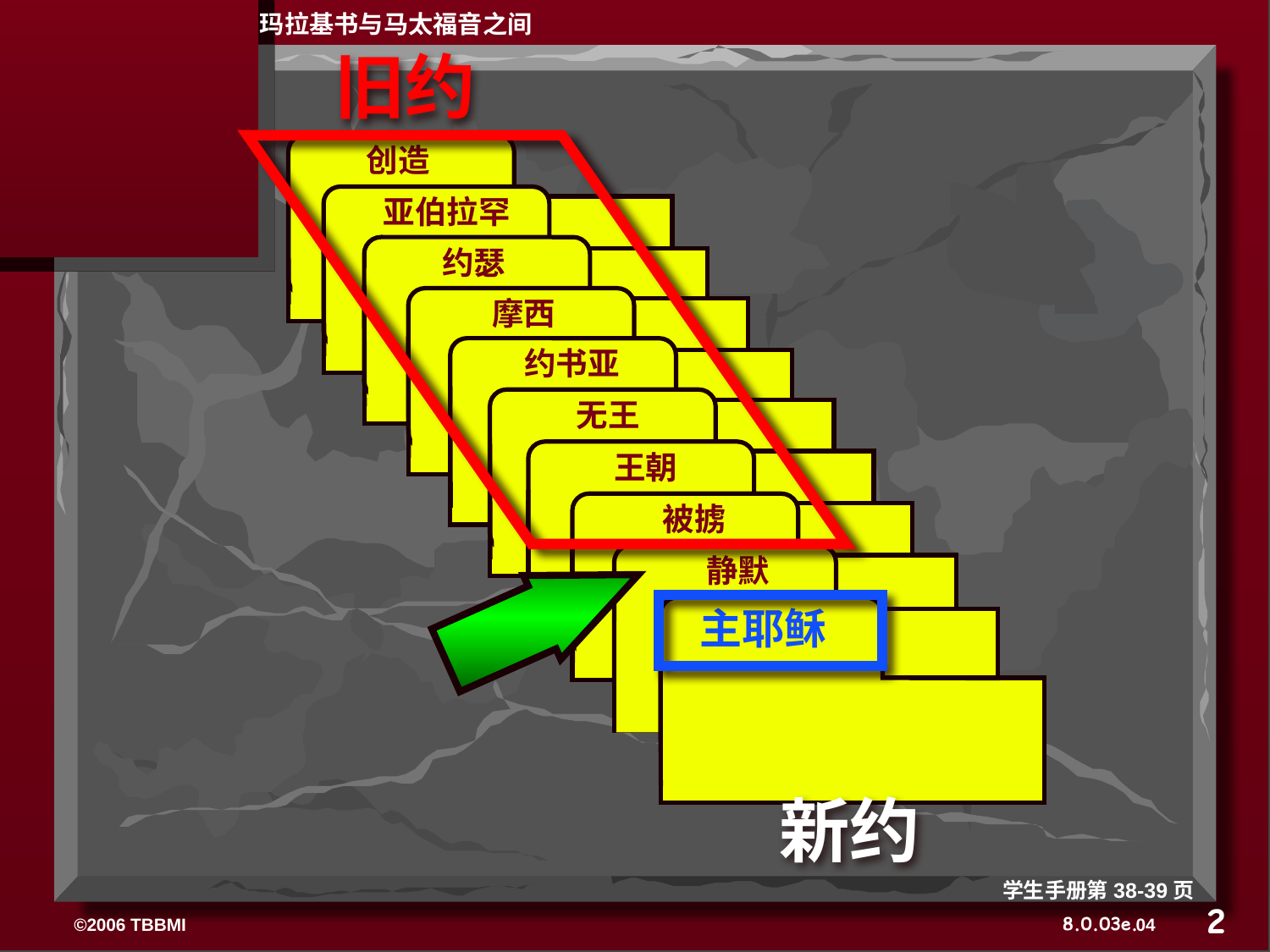

玛拉基书与马太福音之间
旧约

   创造

 亚伯拉罕

约瑟

摩西

约书亚

   无王

  王朝

   被掳

  静默

新约

主耶稣

学生手册第38-39页
2

04